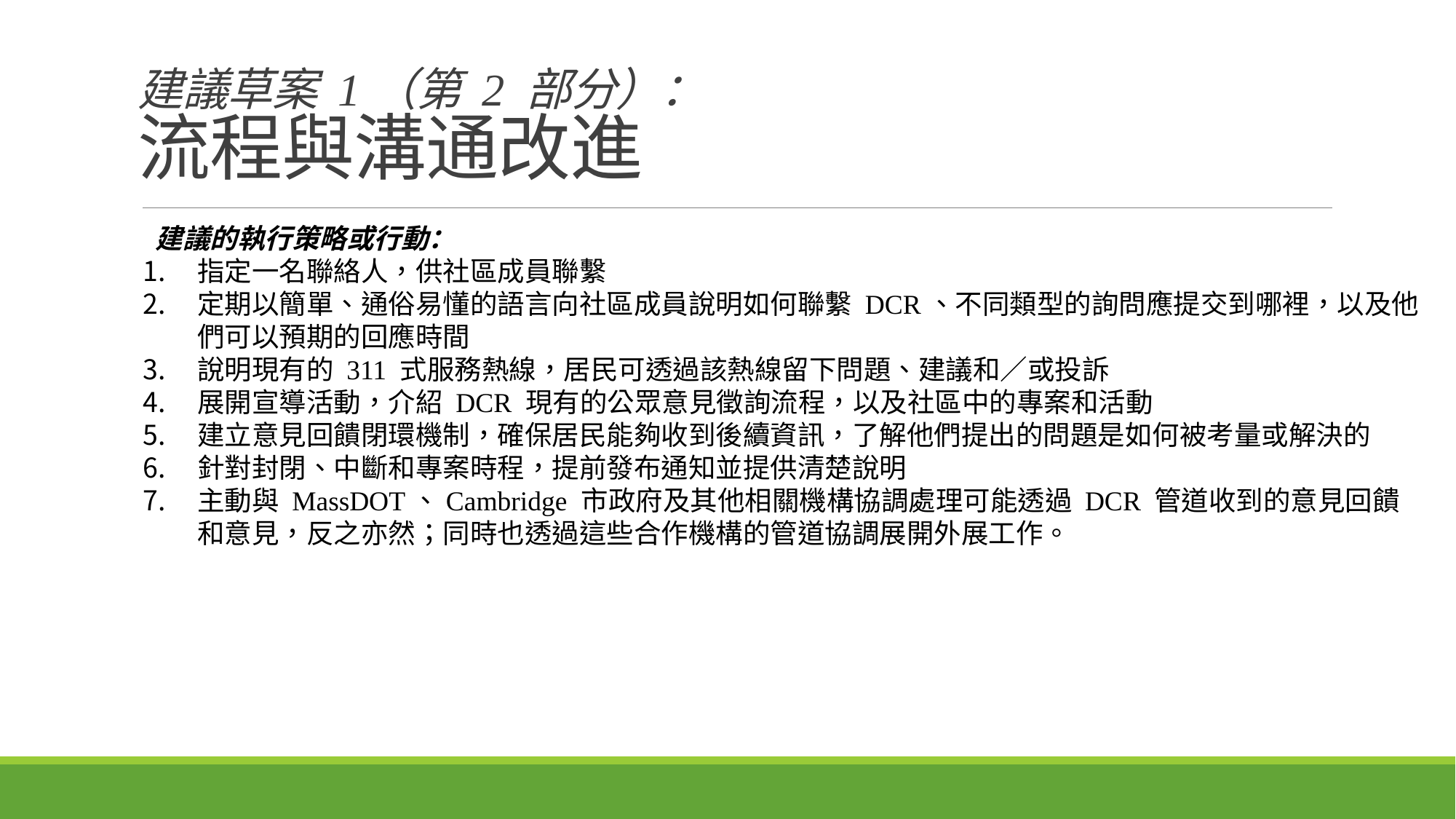

建議草案 1（第 2 部分）：
流程與溝通改進
 建議的執行策略或行動：
指定一名聯絡人，供社區成員聯繫
定期以簡單、通俗易懂的語言向社區成員說明如何聯繫 DCR、不同類型的詢問應提交到哪裡，以及他們可以預期的回應時間
說明現有的 311 式服務熱線，居民可透過該熱線留下問題、建議和／或投訴
展開宣導活動，介紹 DCR 現有的公眾意見徵詢流程，以及社區中的專案和活動
建立意見回饋閉環機制，確保居民能夠收到後續資訊，了解他們提出的問題是如何被考量或解決的
針對封閉、中斷和專案時程，提前發布通知並提供清楚說明
主動與 MassDOT、Cambridge 市政府及其他相關機構協調處理可能透過 DCR 管道收到的意見回饋和意見，反之亦然；同時也透過這些合作機構的管道協調展開外展工作。